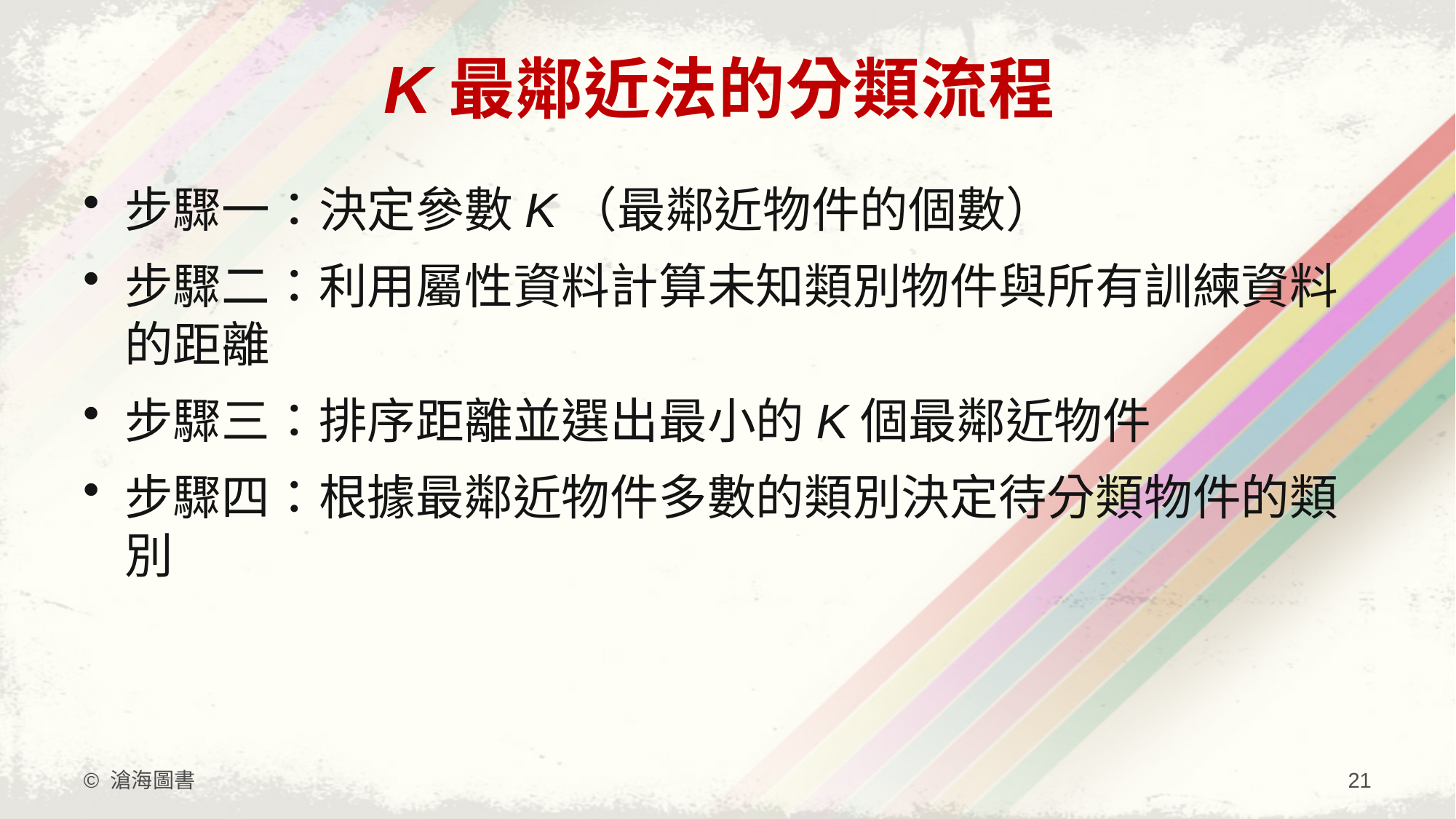

# K最鄰近法的分類流程
步驟一：決定參數K（最鄰近物件的個數）
步驟二：利用屬性資料計算未知類別物件與所有訓練資料的距離
步驟三：排序距離並選出最小的K個最鄰近物件
步驟四：根據最鄰近物件多數的類別決定待分類物件的類別

© 滄海圖書

21